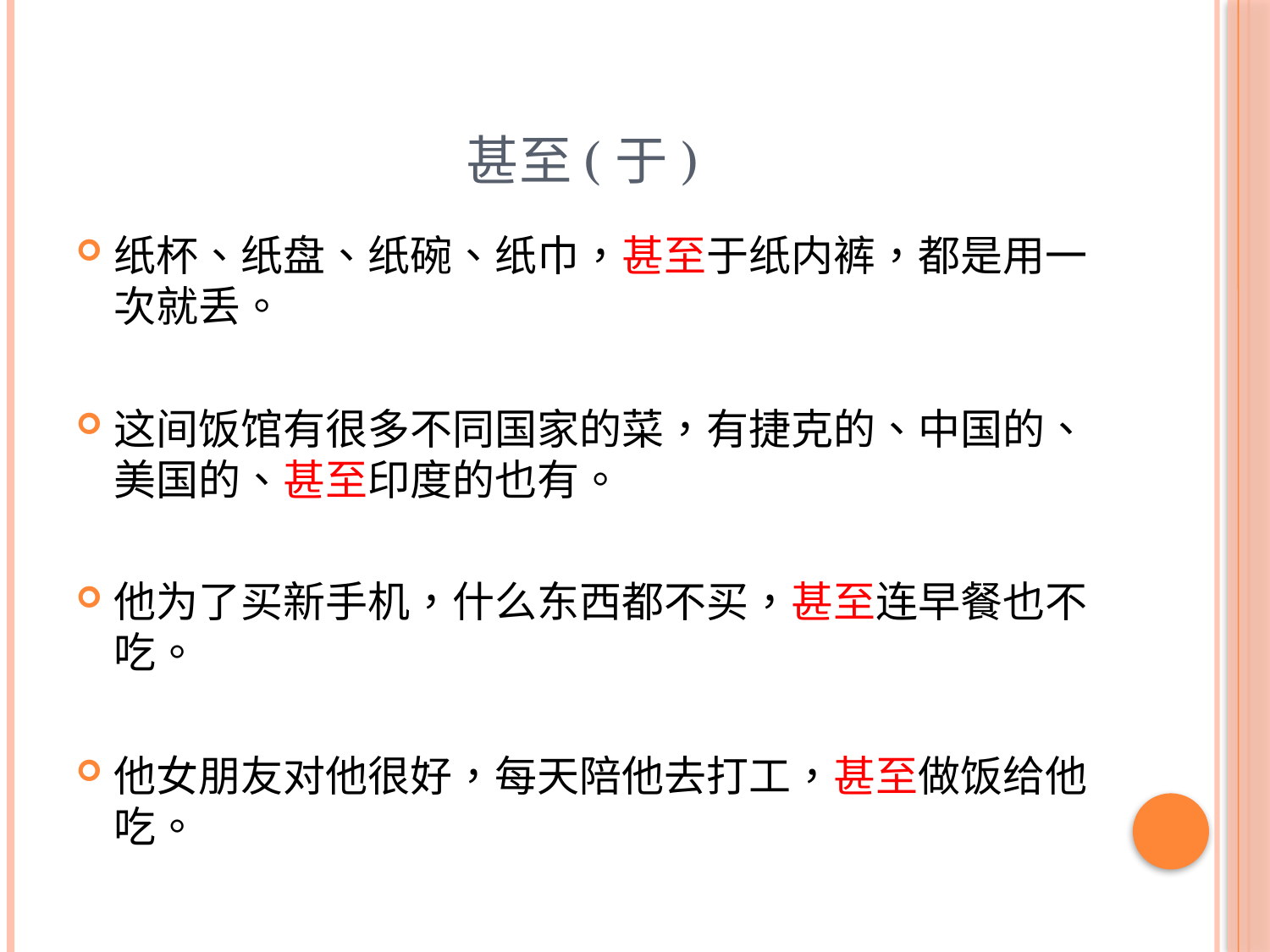

# 甚至(于)
纸杯、纸盘、纸碗、纸巾，甚至于纸内裤，都是用一次就丢。

这间饭馆有很多不同国家的菜，有捷克的、中国的、美国的、甚至印度的也有。

他为了买新手机，什么东西都不买，甚至连早餐也不吃。

他女朋友对他很好，每天陪他去打工，甚至做饭给他吃。